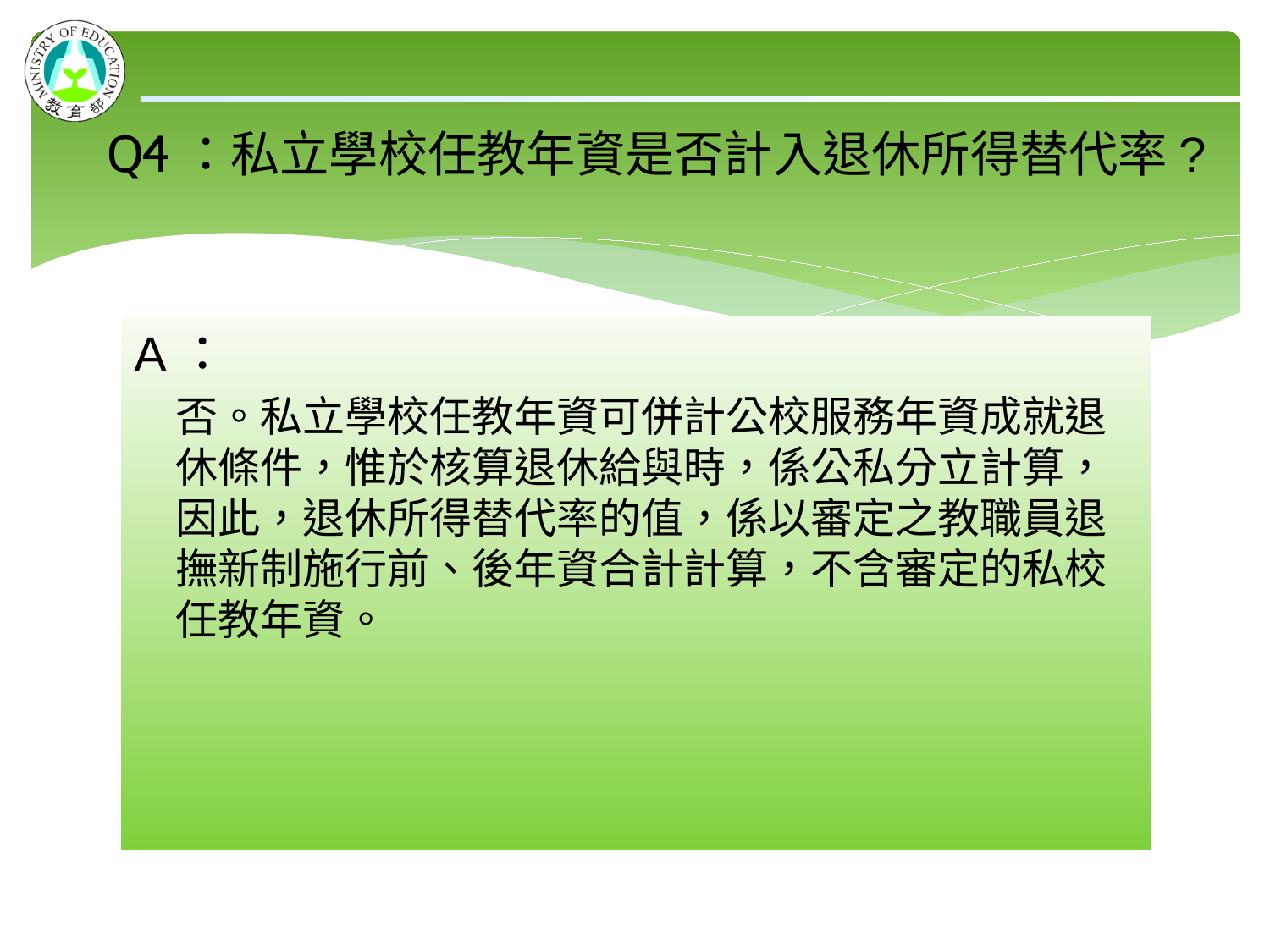

# Q4：私立學校任教年資是否計入退休所得替代率?
A：
否。私立學校任教年資可併計公校服務年資成就退休條件，惟於核算退休給與時，係公私分立計算，因此，退休所得替代率的值，係以審定之教職員退撫新制施行前、後年資合計計算，不含審定的私校任教年資。